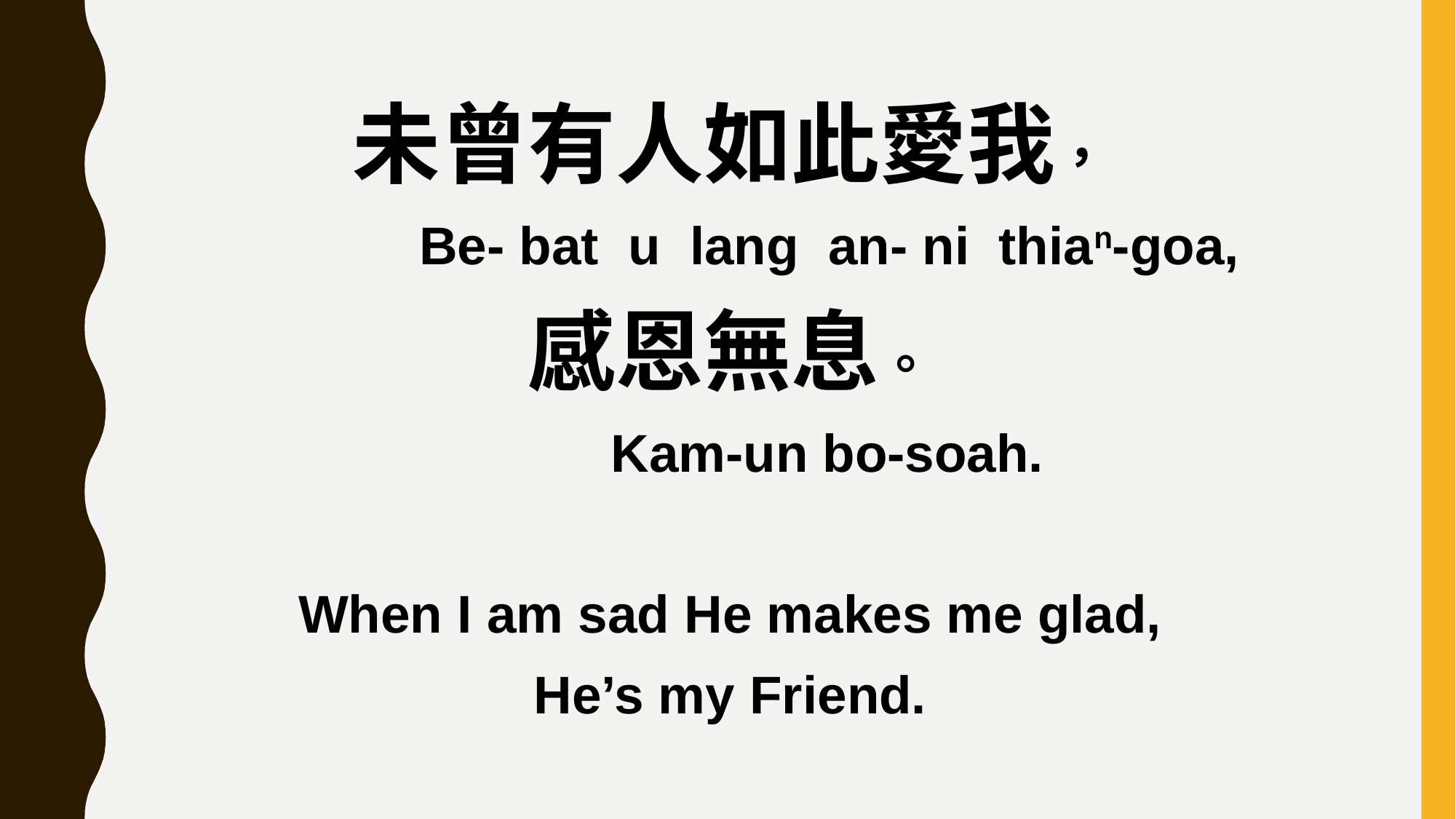

未曾有人如此愛我，
               Be- bat  u  lang  an- ni  thian-goa,
感恩無息。
                            Kam-un bo-soah.

When I am sad He makes me glad,
He’s my Friend.